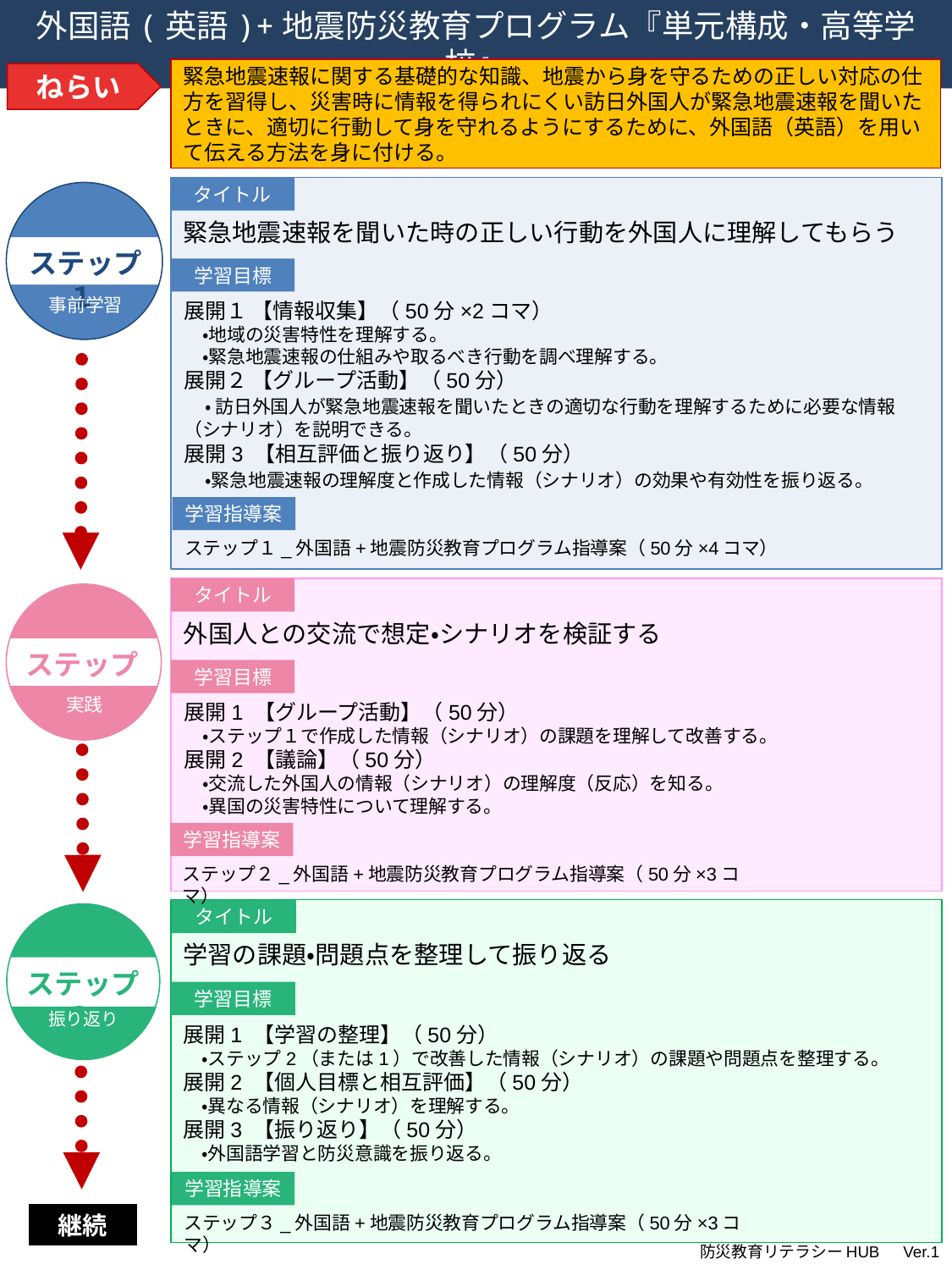

外国語(英語)+地震防災教育プログラム『単元構成・高等学校』
緊急地震速報に関する基礎的な知識、地震から身を守るための正しい対応の仕方を習得し、災害時に情報を得られにくい訪日外国人が緊急地震速報を聞いたときに、適切に行動して身を守れるようにするために、外国語（英語）を用いて伝える方法を身に付ける。
ねらい
タイトル

ステップ１
事前学習
緊急地震速報を聞いた時の正しい行動を外国人に理解してもらう
学習目標
展開１ 【情報収集】（50分×2コマ）
　・地域の災害特性を理解する。
　・緊急地震速報の仕組みや取るべき行動を調べ理解する。
展開２ 【グループ活動】（50分）
　・ 訪日外国人が緊急地震速報を聞いたときの適切な行動を理解するために必要な情報（シナリオ）を説明できる。
展開3 【相互評価と振り返り】（50分）
　・緊急地震速報の理解度と作成した情報（シナリオ）の効果や有効性を振り返る。
学習指導案
ステップ１_外国語+地震防災教育プログラム指導案（50分×4コマ）

タイトル

ステップ２
実践
外国人との交流で想定・シナリオを検証する
学習目標
展開1 【グループ活動】（50分）
　・ステップ１で作成した情報（シナリオ）の課題を理解して改善する。
展開2 【議論】（50分）
　・交流した外国人の情報（シナリオ）の理解度（反応）を知る。
　・異国の災害特性について理解する。
学習指導案
ステップ２_外国語+地震防災教育プログラム指導案（50分×3コマ）

タイトル

ステップ３
振り返り
学習の課題・問題点を整理して振り返る
学習目標
展開1 【学習の整理】（50分）
　・ステップ2（または1）で改善した情報（シナリオ）の課題や問題点を整理する。
展開2 【個人目標と相互評価】（50分）
　・異なる情報（シナリオ）を理解する。
展開3 【振り返り】（50分）
　・外国語学習と防災意識を振り返る。
学習指導案
ステップ３_外国語+地震防災教育プログラム指導案（50分×3コマ）
継続
防災教育リテラシーHUB　Ver.1